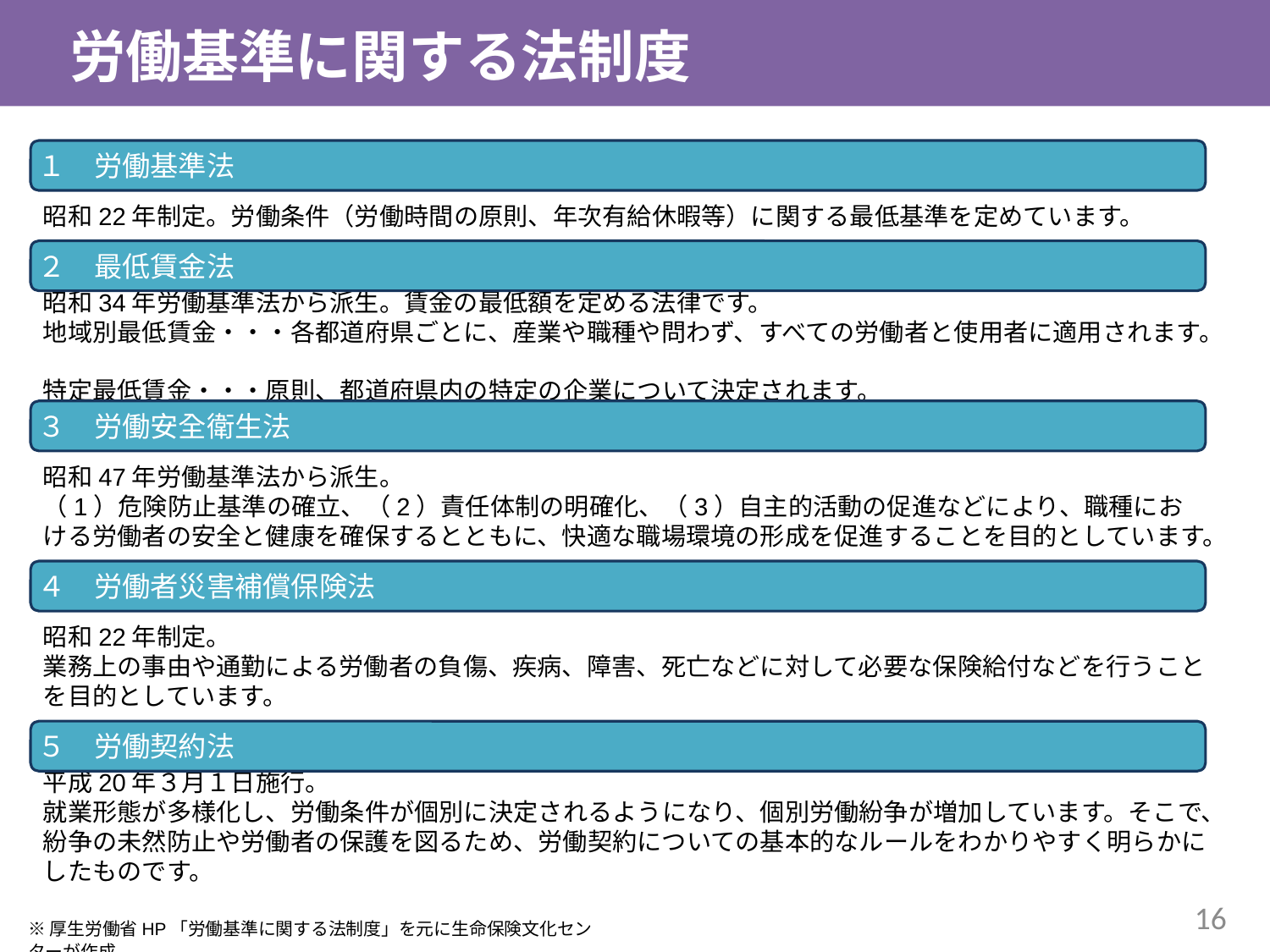

労働基準に関する法制度
１　労働基準法
昭和22年制定。労働条件（労働時間の原則、年次有給休暇等）に関する最低基準を定めています。
２　最低賃金法
昭和34年労働基準法から派生。賃金の最低額を定める法律です。
地域別最低賃金・・・各都道府県ごとに、産業や職種や問わず、すべての労働者と使用者に適用されます。
特定最低賃金・・・原則、都道府県内の特定の企業について決定されます。
３　労働安全衛生法
昭和47年労働基準法から派生。
（1）危険防止基準の確立、（2）責任体制の明確化、（3）自主的活動の促進などにより、職種における労働者の安全と健康を確保するとともに、快適な職場環境の形成を促進することを目的としています。
４　労働者災害補償保険法
昭和22年制定。
業務上の事由や通勤による労働者の負傷、疾病、障害、死亡などに対して必要な保険給付などを行うことを目的としています。
５　労働契約法
平成20年３月１日施行。
就業形態が多様化し、労働条件が個別に決定されるようになり、個別労働紛争が増加しています。そこで、紛争の未然防止や労働者の保護を図るため、労働契約についての基本的なルールをわかりやすく明らかにしたものです。
16
※厚生労働省HP「労働基準に関する法制度」を元に生命保険文化センターが作成